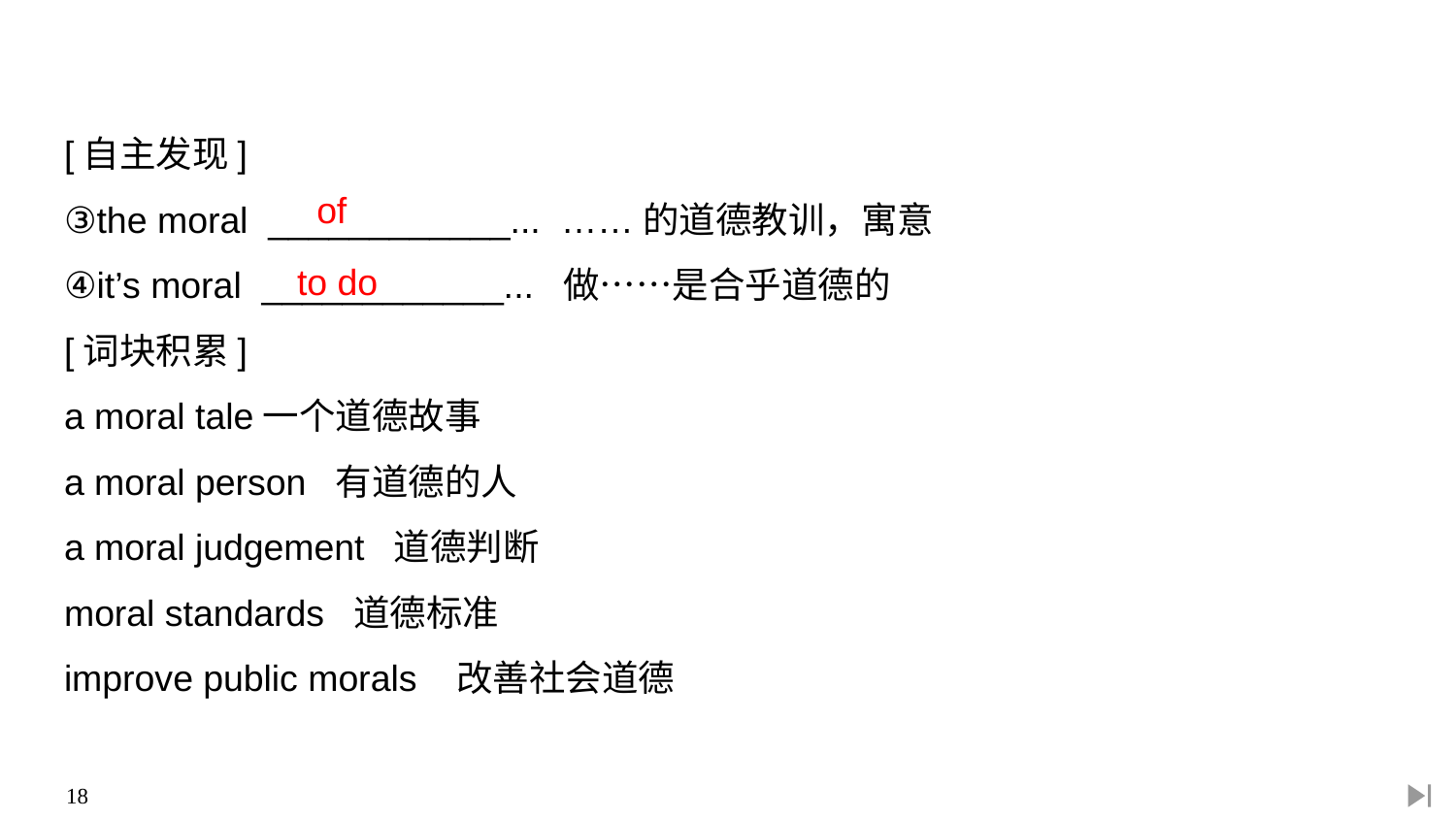

[自主发现]
③the moral  ____________...  ……的道德教训，寓意
④it’s moral  ____________...  做……是合乎道德的
[词块积累]
a moral tale一个道德故事
a moral person  有道德的人
a moral judgement  道德判断
moral standards  道德标准
improve public morals   改善社会道德
of
to do